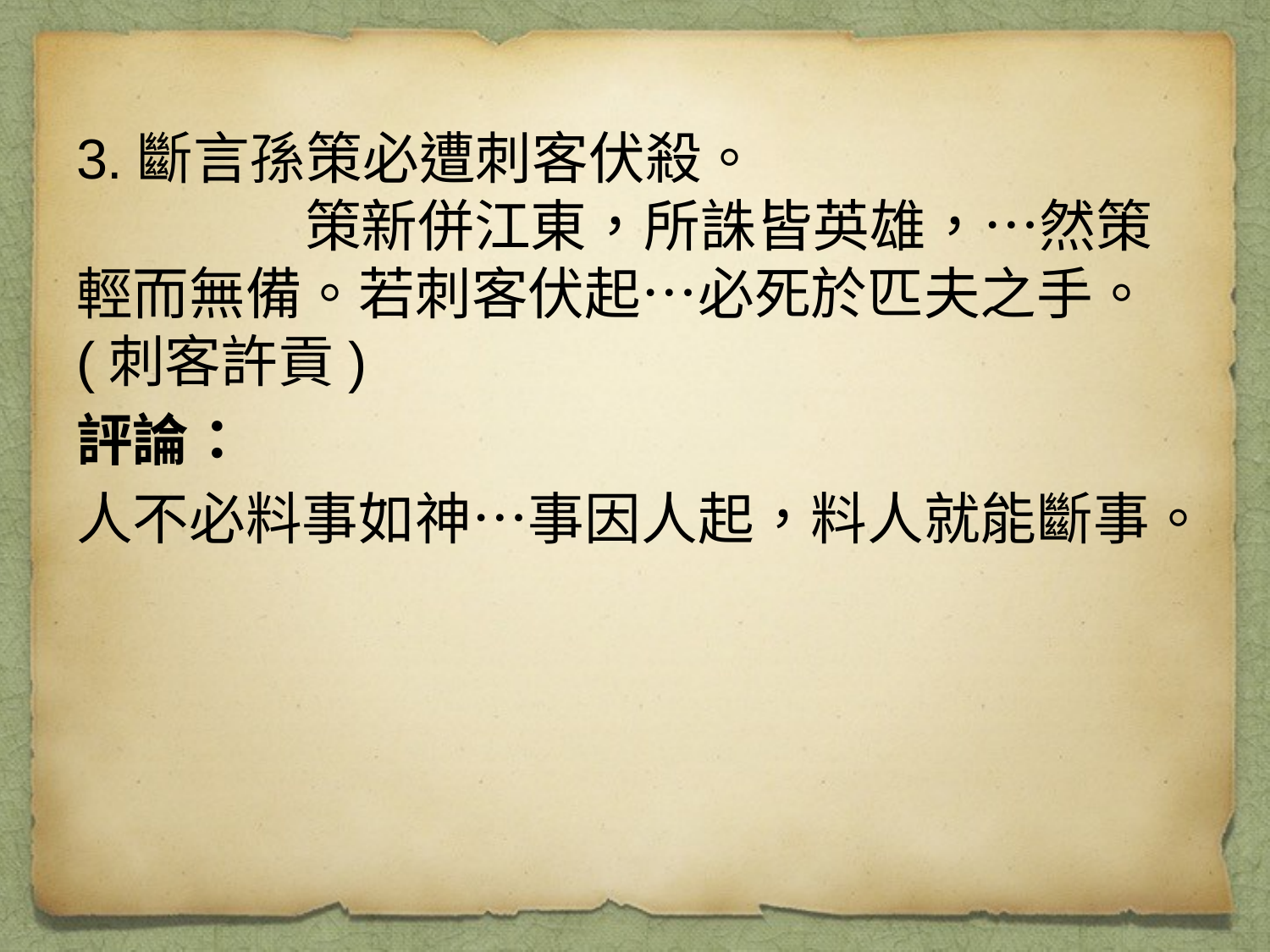

#
3.斷言孫策必遭刺客伏殺。                                                     策新併江東，所誅皆英雄，…然策輕而無備。若刺客伏起…必死於匹夫之手。(刺客許貢)
評論：
人不必料事如神…事因人起，料人就能斷事。